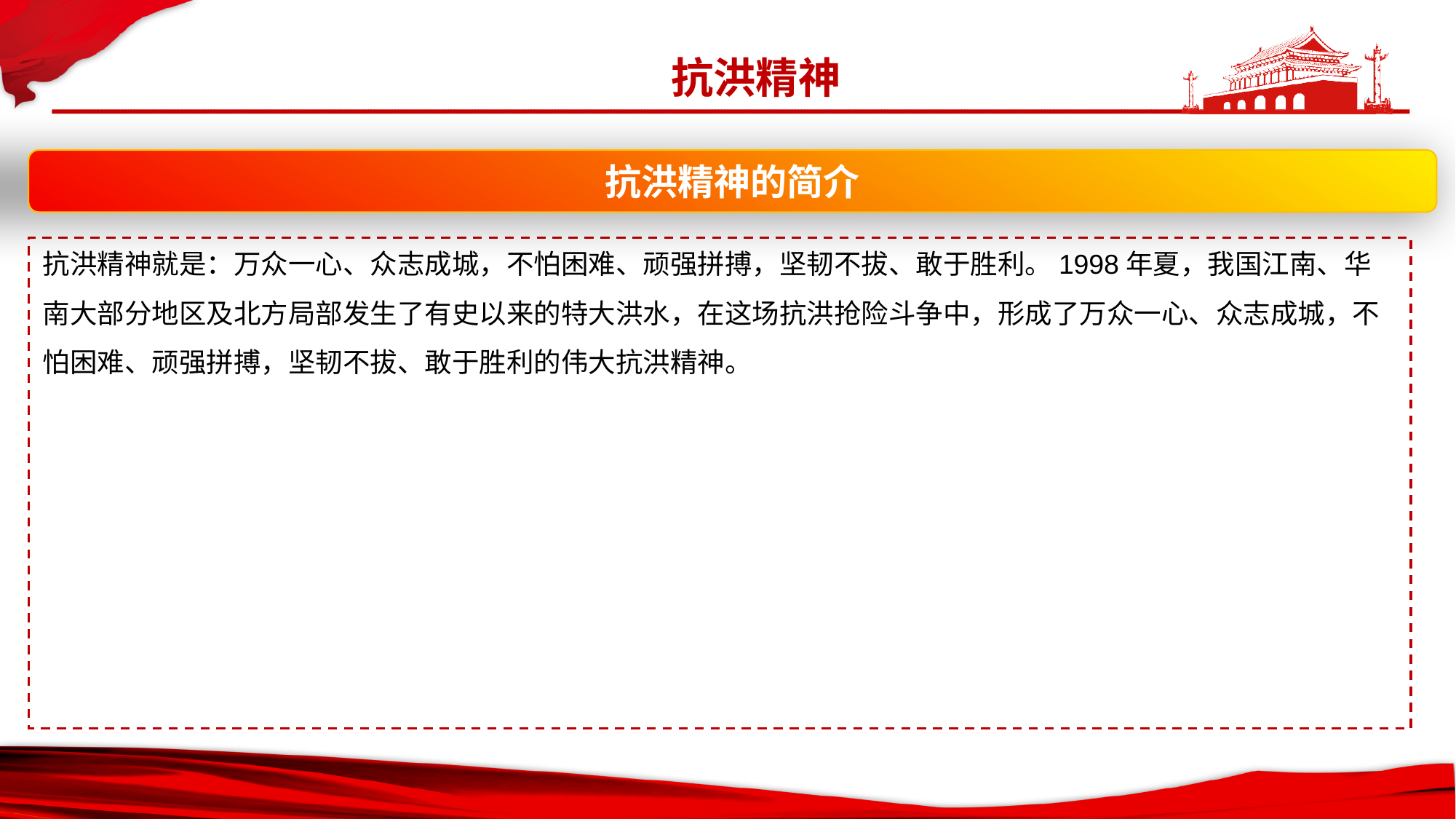

抗洪精神
抗洪精神的简介
抗洪精神就是：万众一心、众志成城，不怕困难、顽强拼搏，坚韧不拔、敢于胜利。1998年夏，我国江南、华南大部分地区及北方局部发生了有史以来的特大洪水，在这场抗洪抢险斗争中，形成了万众一心、众志成城，不怕困难、顽强拼搏，坚韧不拔、敢于胜利的伟大抗洪精神。